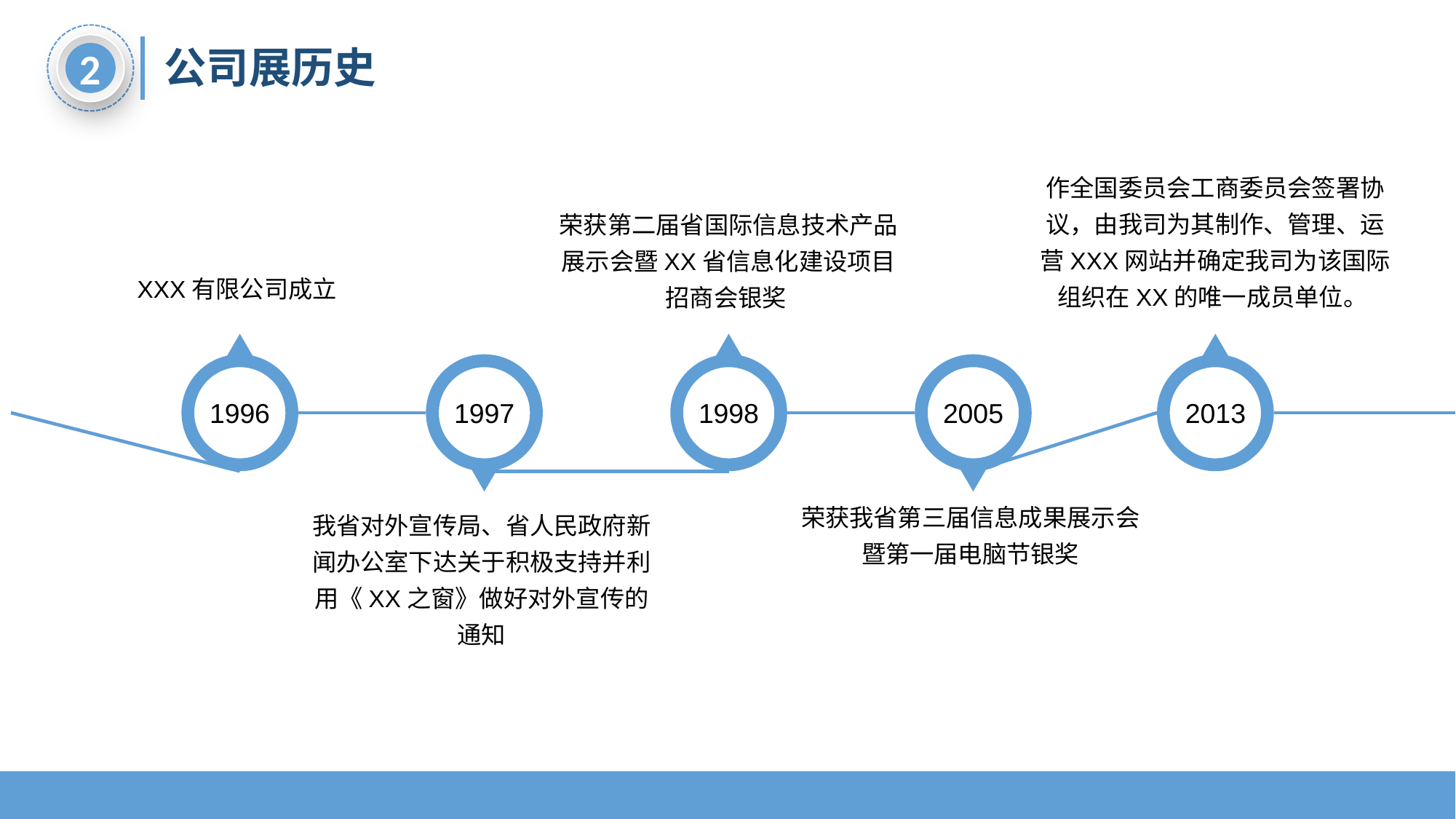

2
公司展历史

作全国委员会工商委员会签署协议，由我司为其制作、管理、运营XXX网站并确定我司为该国际组织在XX的唯一成员单位。
荣获第二届省国际信息技术产品展示会暨XX省信息化建设项目招商会银奖
XXX有限公司成立

1996

1998

2013

1997

2005
荣获我省第三届信息成果展示会暨第一届电脑节银奖
我省对外宣传局、省人民政府新闻办公室下达关于积极支持并利用《XX之窗》做好对外宣传的通知